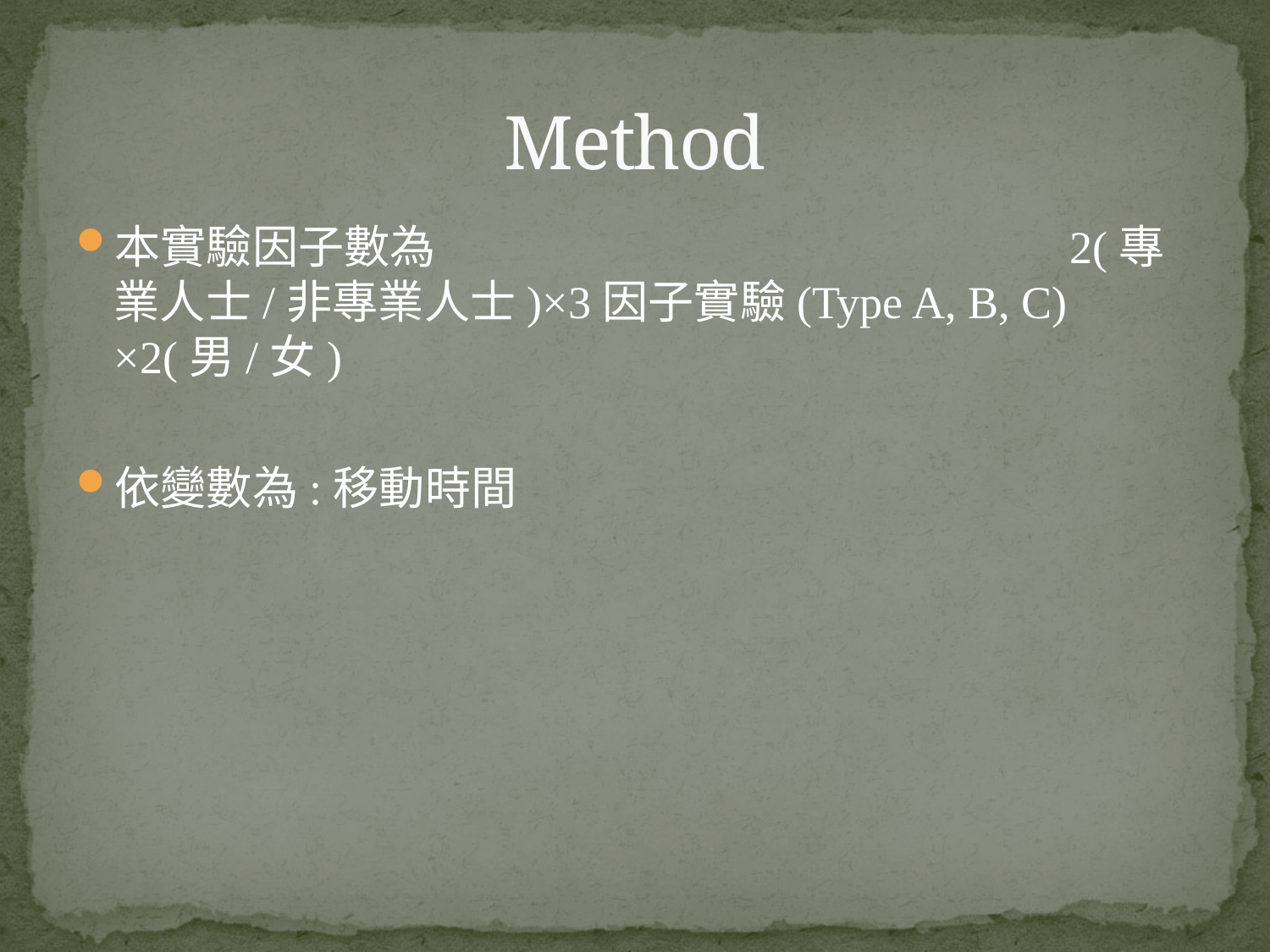

# Method
本實驗因子數為                                                            2(專業人士/非專業人士)×3因子實驗(Type A, B, C) ×2(男/女)

依變數為:移動時間